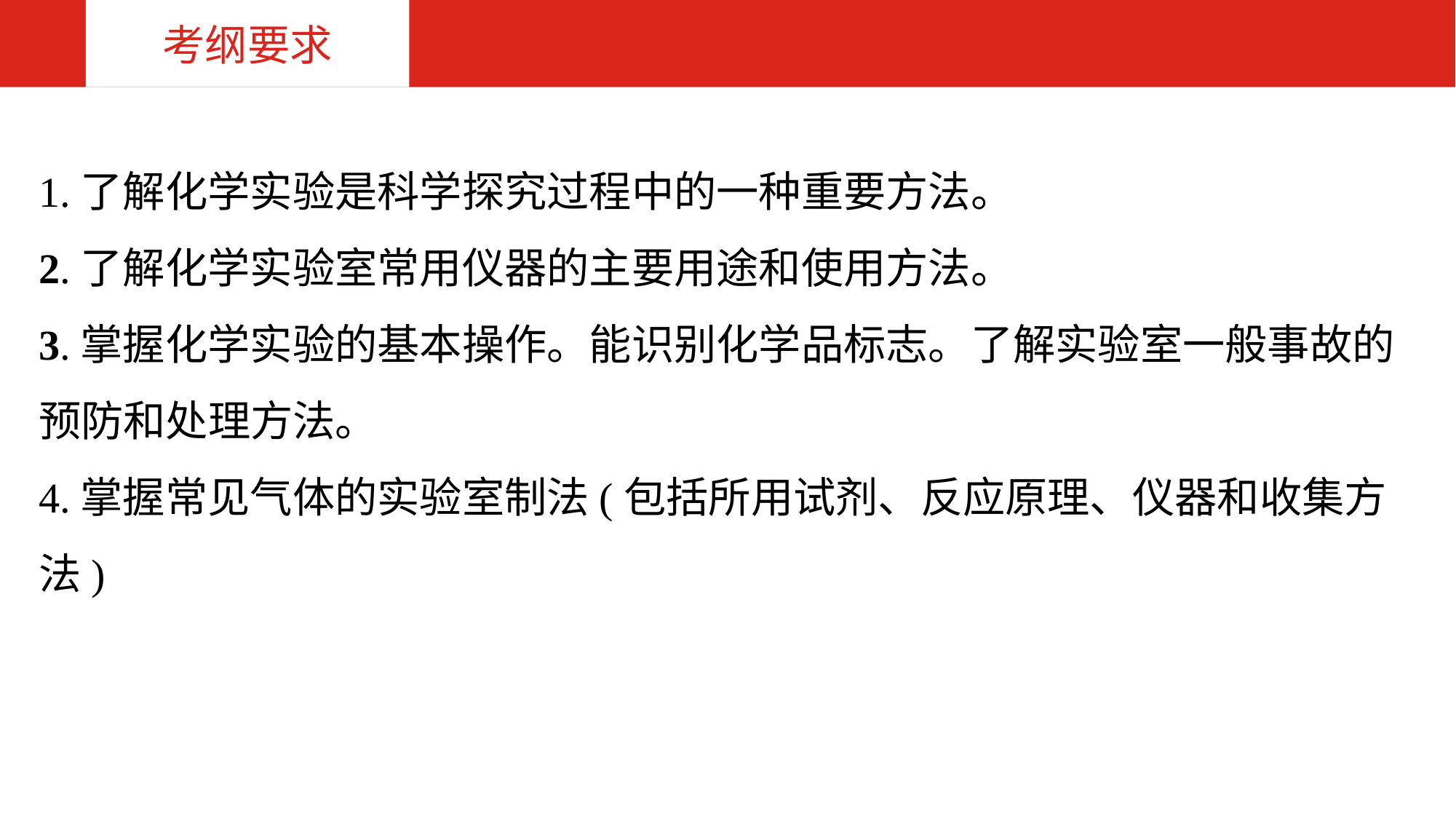

考纲要求
1.了解化学实验是科学探究过程中的一种重要方法。
2.了解化学实验室常用仪器的主要用途和使用方法。
3.掌握化学实验的基本操作。能识别化学品标志。了解实验室一般事故的预防和处理方法。
4.掌握常见气体的实验室制法(包括所用试剂、反应原理、仪器和收集方法)